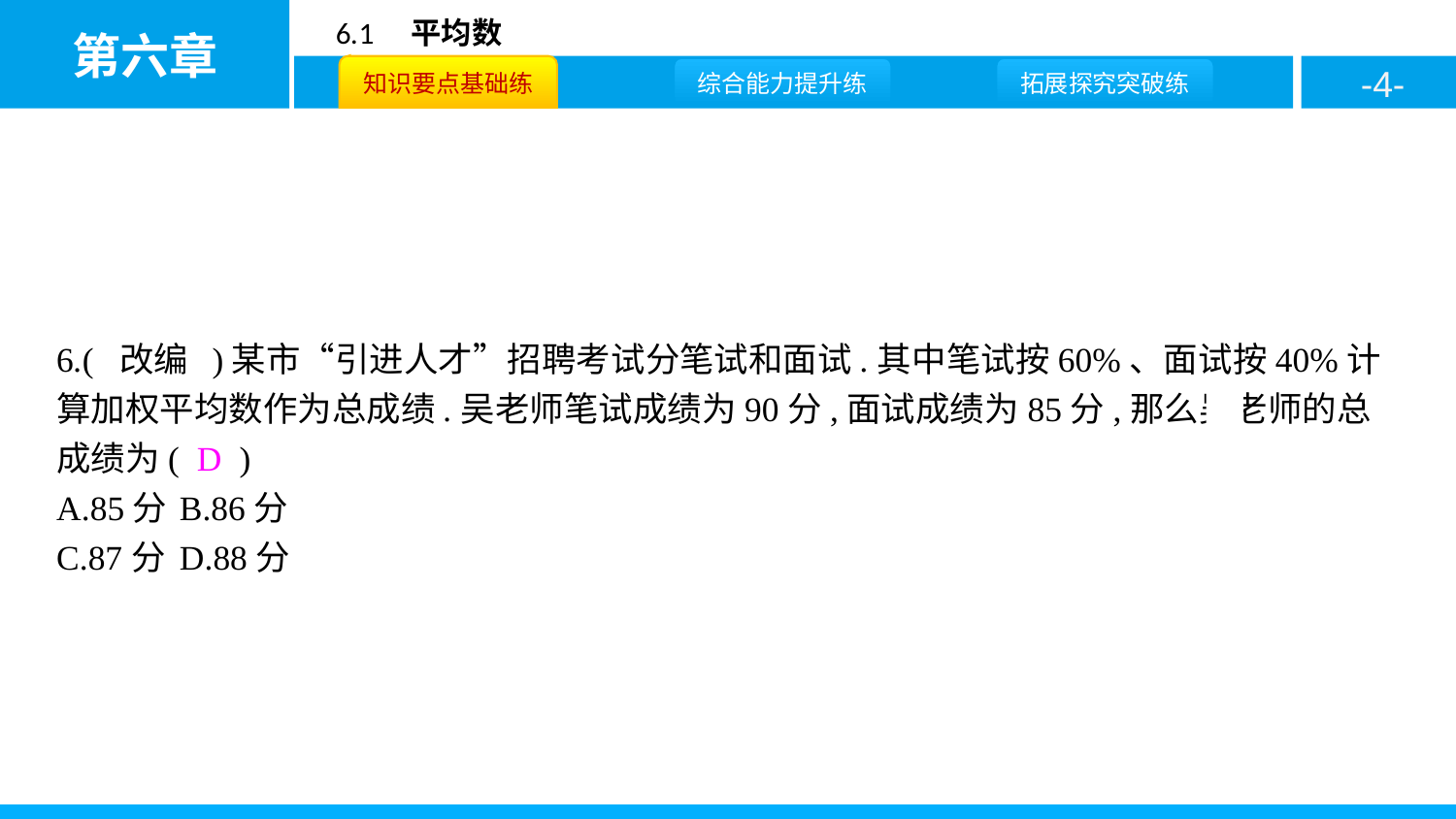

6.(  改编  )某市“引进人才”招聘考试分笔试和面试.其中笔试按60%、面试按40%计算加权平均数作为总成绩.吴老师笔试成绩为90分,面试成绩为85分,那么吴老师的总成绩为(  D  )
A.85分	B.86分
C.87分	D.88分